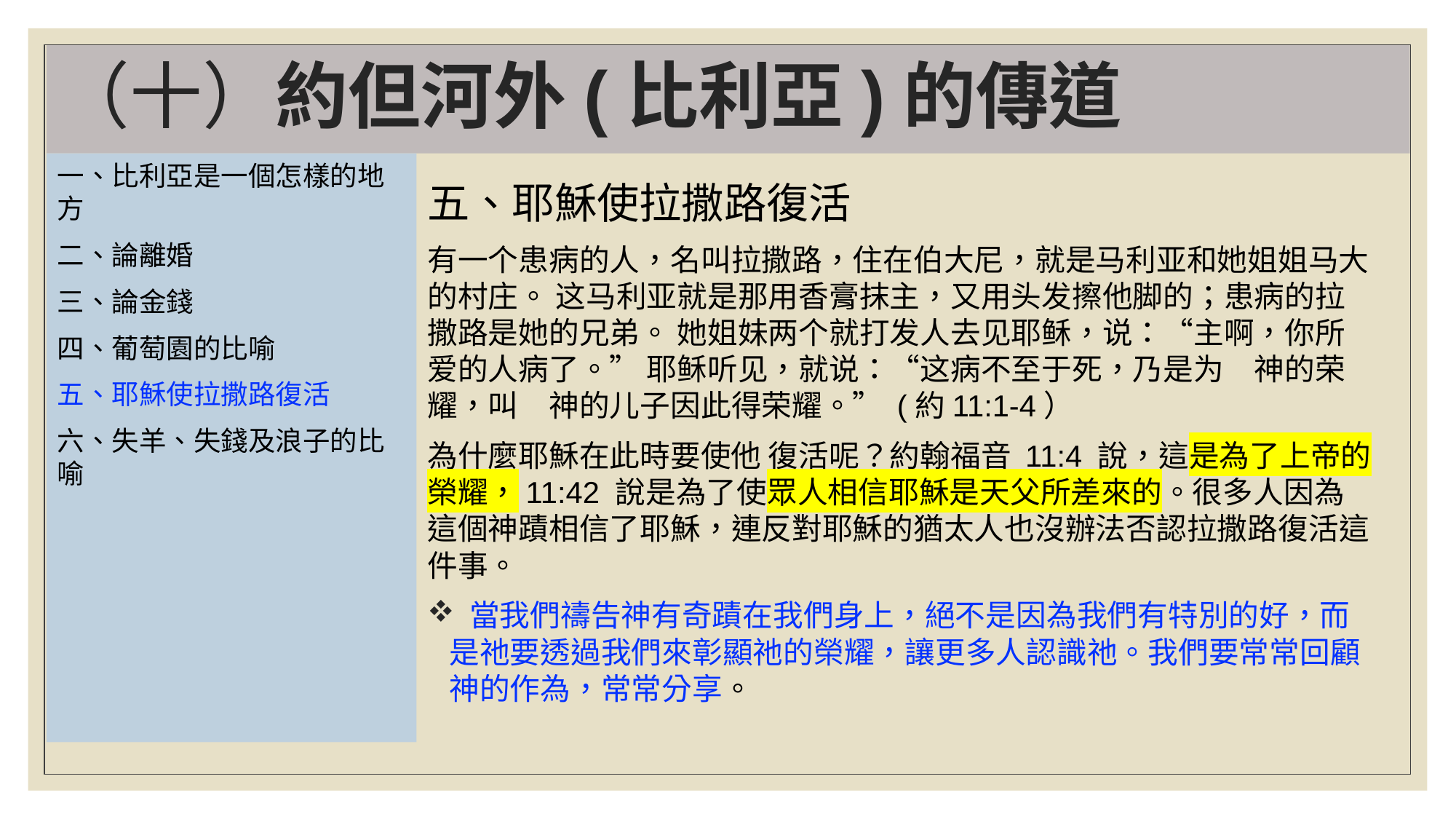

# （十）約但河外(比利亞)的傳道
一、比利亞是一個怎樣的地方
二、論離婚
三、論金錢
四、葡萄園的比喻
五、耶穌使拉撒路復活
六、失羊、失錢及浪子的比喻

五、耶穌使拉撒路復活
有一个患病的人，名叫拉撒路，住在伯大尼，就是马利亚和她姐姐马大的村庄。 这马利亚就是那用香膏抹主，又用头发擦他脚的；患病的拉撒路是她的兄弟。 她姐妹两个就打发人去见耶稣，说：“主啊，你所爱的人病了。” 耶稣听见，就说：“这病不至于死，乃是为　神的荣耀，叫　神的儿子因此得荣耀。” (約11:1-4）
為什麼耶穌在此時要使他 復活呢？約翰福音 11:4 說，這是為了上帝的榮耀，11:42 說是為了使眾人相信耶穌是天父所差來的。很多人因為這個神蹟相信了耶穌，連反對耶穌的猶太人也沒辦法否認拉撒路復活這件事。
 當我們禱告神有奇蹟在我們身上，絕不是因為我們有特別的好，而是祂要透過我們來彰顯祂的榮耀，讓更多人認識祂。我們要常常回顧神的作為，常常分享。